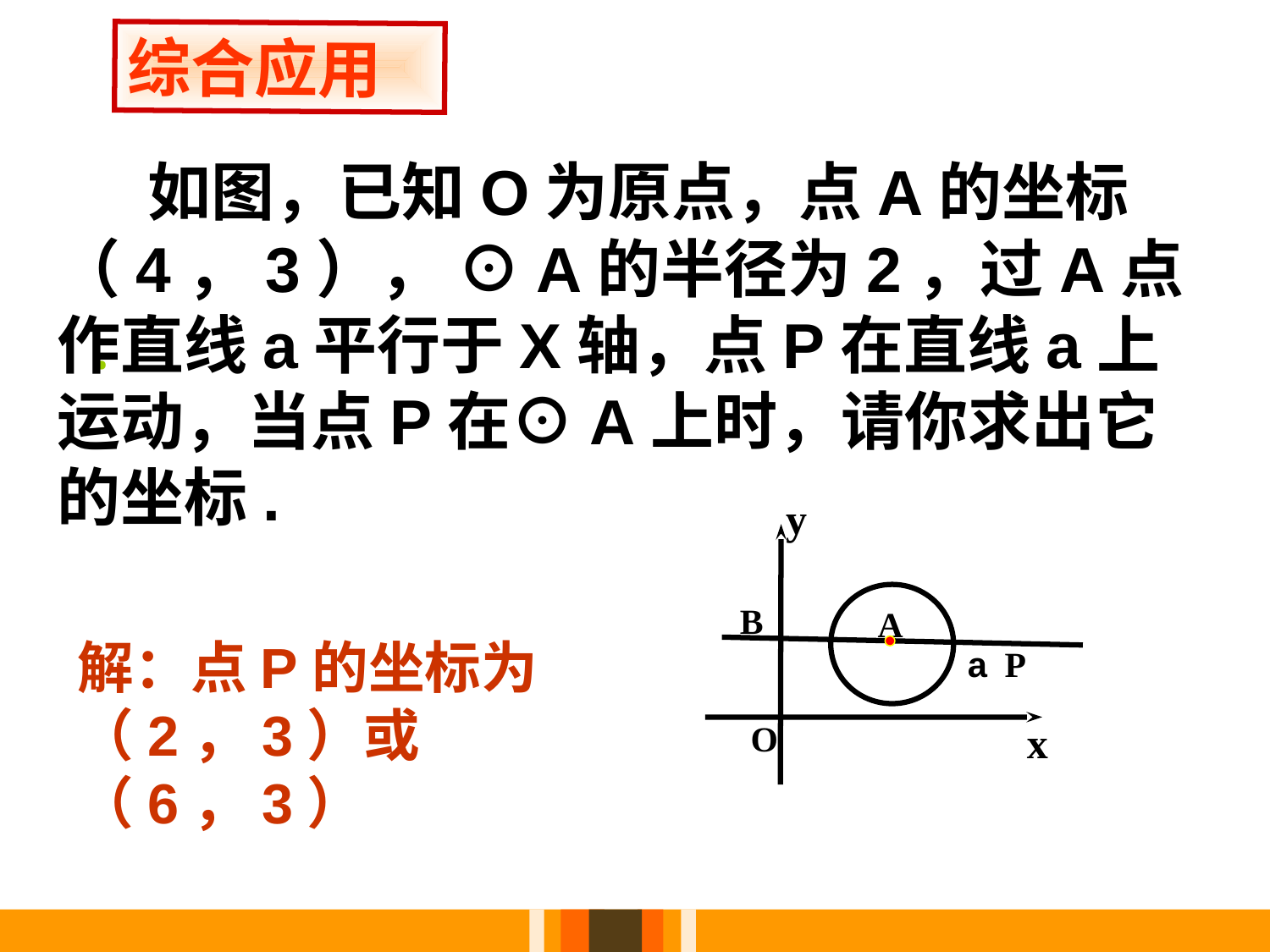

综合应用
       如图，已知O为原点，点A的坐标（4，3）， ⊙A的半径为2，过A点作直线a平行于X轴，点P在直线a上运动，当点P在⊙A上时，请你求出它的坐标.

.
y

B
A
P

O
x

解：点P的坐标为 （2，3）或（6，3）

a